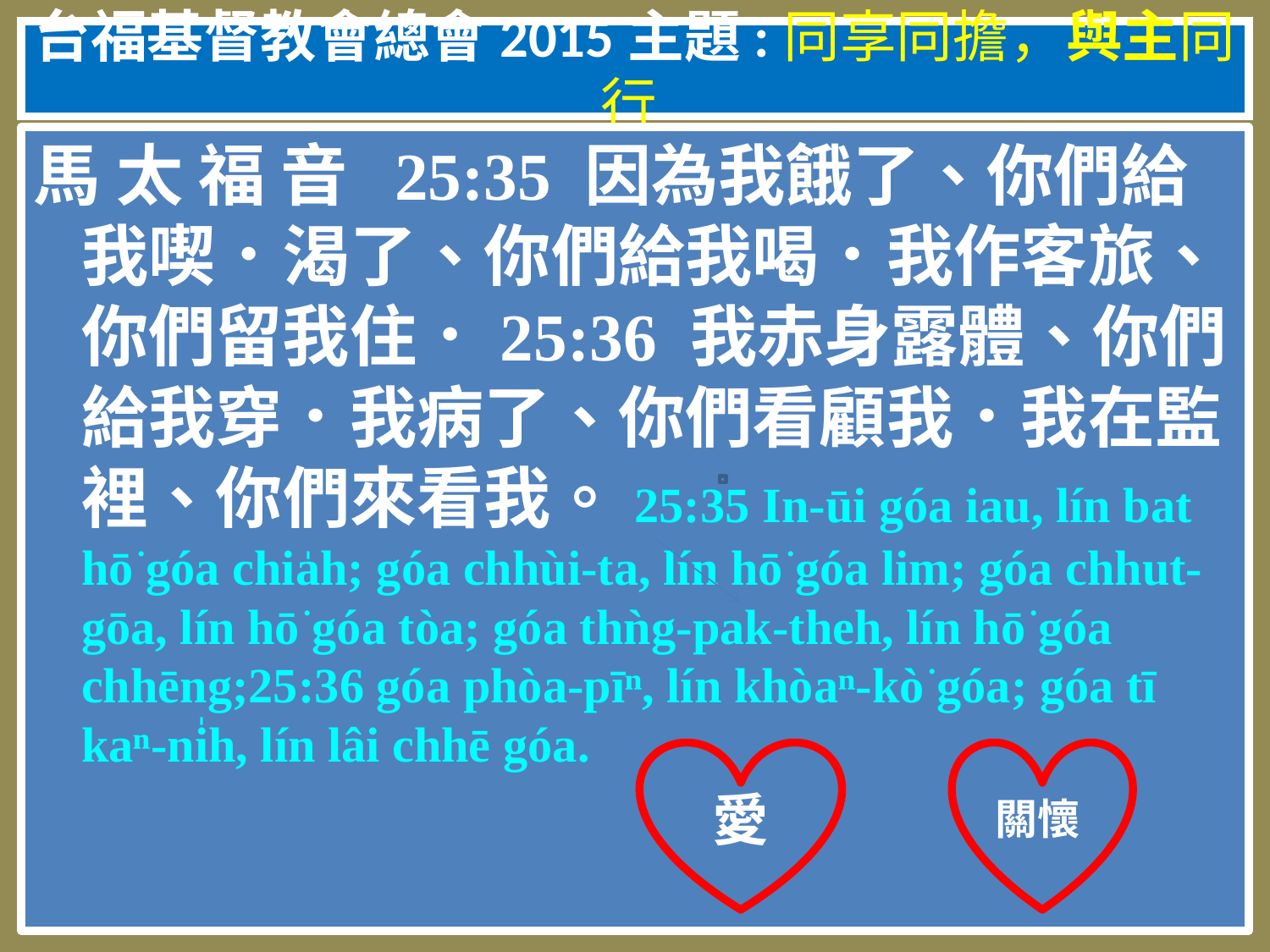

# 台福基督教會總會2015主題:同享同擔，與主同行
馬 太 福 音  25:35 因為我餓了、你們給我喫．渴了、你們給我喝．我作客旅、你們留我住．25:36 我赤身露體、你們給我穿．我病了、你們看顧我．我在監裡、你們來看我。25:35 In-ūi góa iau, lín bat hō͘ góa chia̍h; góa chhùi-ta, lín hō͘ góa lim; góa chhut-gōa, lín hō͘ góa tòa; góa thǹg-pak-theh, lín hō͘ góa chhēng;25:36 góa phòa-pīⁿ, lín khòaⁿ-kò͘ góa; góa tī kaⁿ-ni̍h, lín lâi chhē góa.

愛
關懷